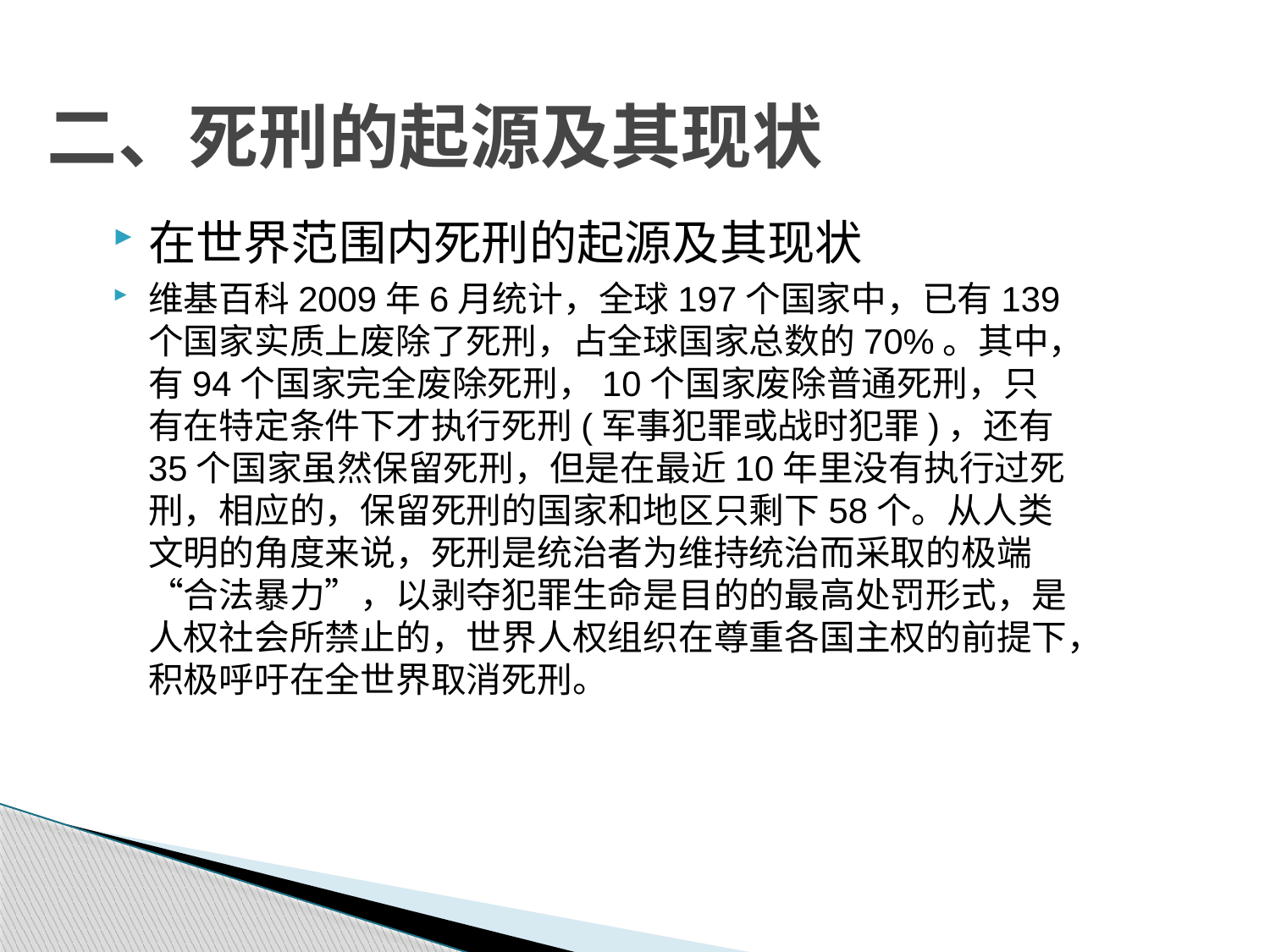

二、死刑的起源及其现状
在世界范围内死刑的起源及其现状
维基百科2009年6月统计，全球197个国家中，已有139个国家实质上废除了死刑，占全球国家总数的70%。其中，有94个国家完全废除死刑，10个国家废除普通死刑，只有在特定条件下才执行死刑(军事犯罪或战时犯罪)，还有35个国家虽然保留死刑，但是在最近10年里没有执行过死刑，相应的，保留死刑的国家和地区只剩下58个。从人类文明的角度来说，死刑是统治者为维持统治而采取的极端“合法暴力”，以剥夺犯罪生命是目的的最高处罚形式，是人权社会所禁止的，世界人权组织在尊重各国主权的前提下，积极呼吁在全世界取消死刑。